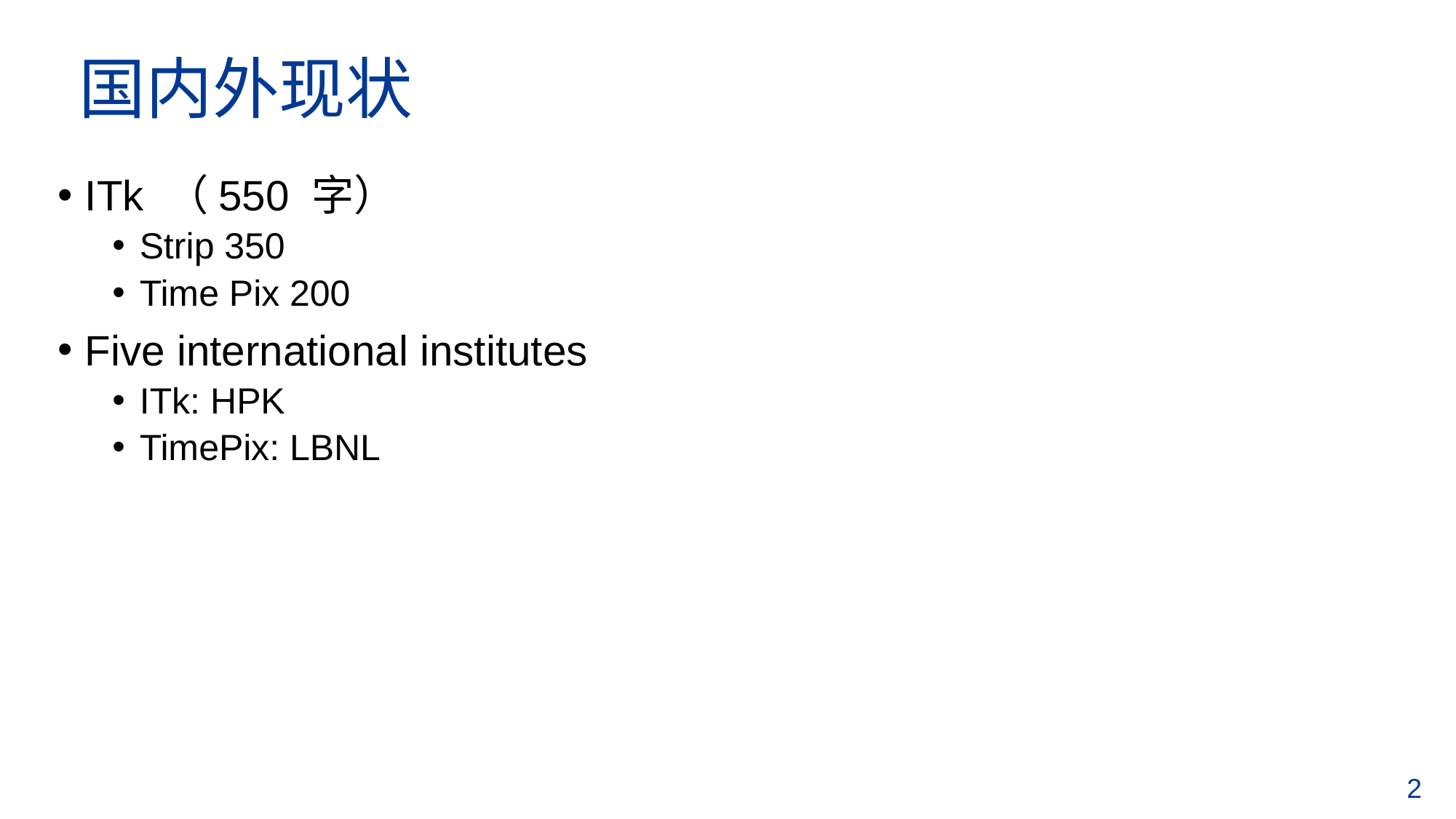

# 国内外现状
ITk （550 字）
Strip 350
Time Pix 200
Five international institutes
ITk: HPK
TimePix: LBNL
2